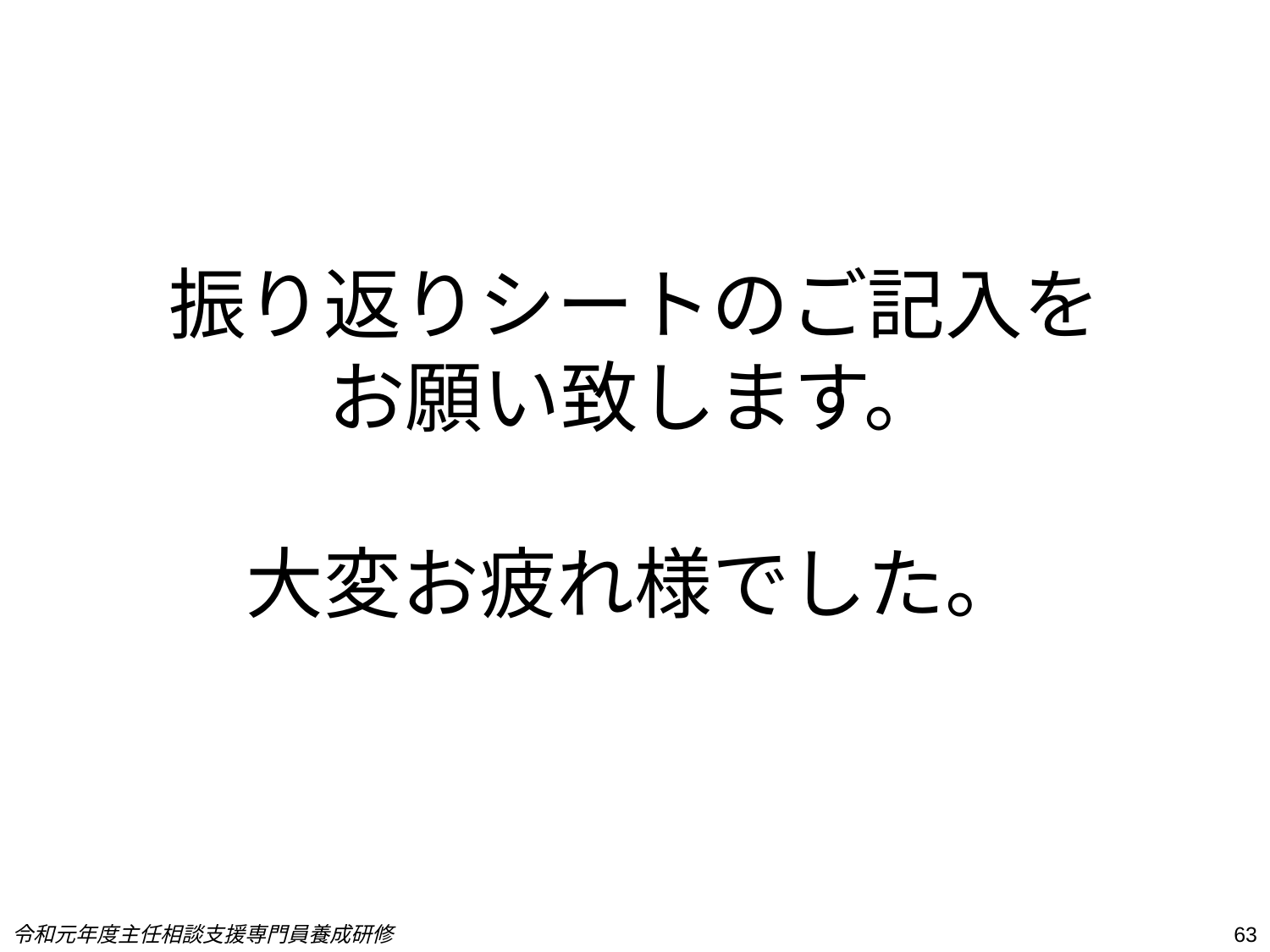

# 振り返りシートのご記入を お願い致します。 大変お疲れ様でした。
令和元年度主任相談支援専門員養成研修

63